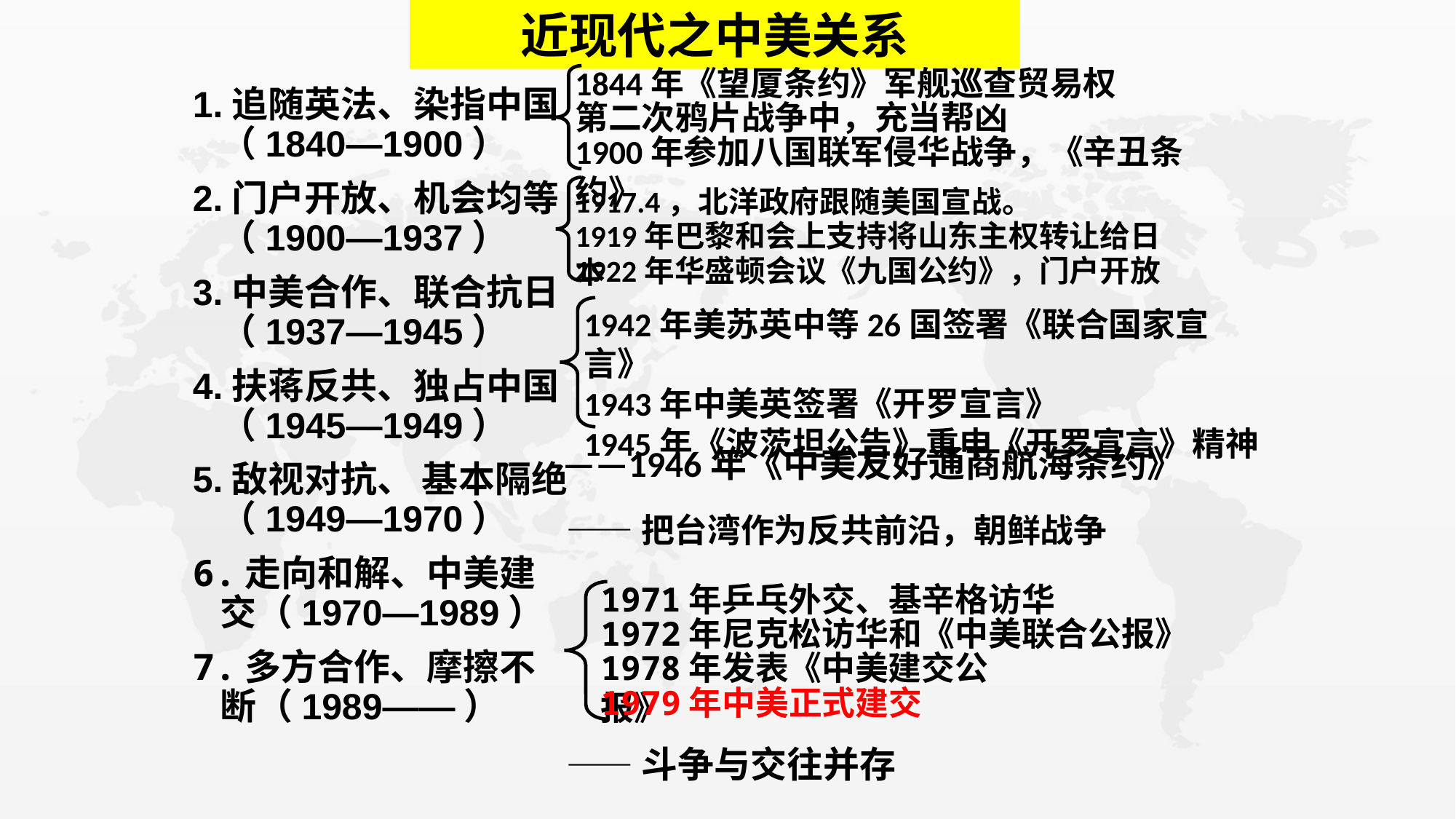

近现代之中美关系
1844年《望厦条约》军舰巡查贸易权

第二次鸦片战争中，充当帮凶
1900年参加八国联军侵华战争，《辛丑条约》
1.追随英法、染指中国（1840—1900）
2.门户开放、机会均等（1900—1937）
3.中美合作、联合抗日（1937—1945）
4.扶蒋反共、独占中国（1945—1949）
5.敌视对抗、 基本隔绝（1949—1970）
6.走向和解、中美建交（1970—1989）
7.多方合作、摩擦不断（1989——）

1917.4，北洋政府跟随美国宣战。
1919年巴黎和会上支持将山东主权转让给日本
1922年华盛顿会议《九国公约》，门户开放

1942年美苏英中等26国签署《联合国家宣言》
1943年中美英签署《开罗宣言》
1945年《波茨坦公告》重申《开罗宣言》精神
——1946年《中美友好通商航海条约》
——把台湾作为反共前沿，朝鲜战争
1971年乒乓外交、基辛格访华

1972年尼克松访华和《中美联合公报》
1978年发表《中美建交公报》
1979年中美正式建交
——斗争与交往并存